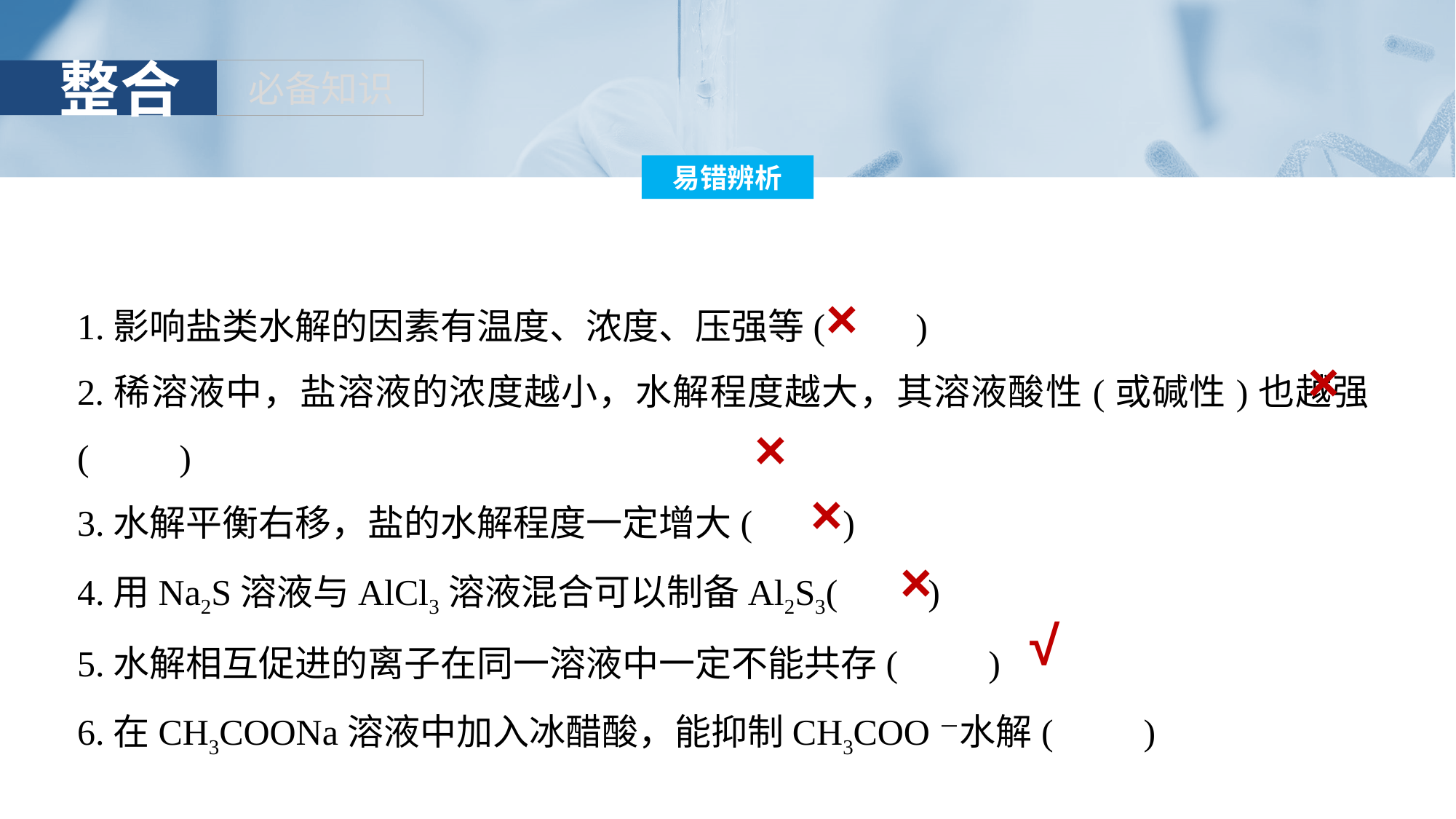

1.影响盐类水解的因素有温度、浓度、压强等(　　)
2.稀溶液中，盐溶液的浓度越小，水解程度越大，其溶液酸性(或碱性)也越强(　　)
3.水解平衡右移，盐的水解程度一定增大(　　)
4.用Na2S溶液与AlCl3溶液混合可以制备Al2S3(　　)
5.水解相互促进的离子在同一溶液中一定不能共存(　　)
6.在CH3COONa溶液中加入冰醋酸，能抑制CH3COO－水解(　　)
×
×
×
×
×
√